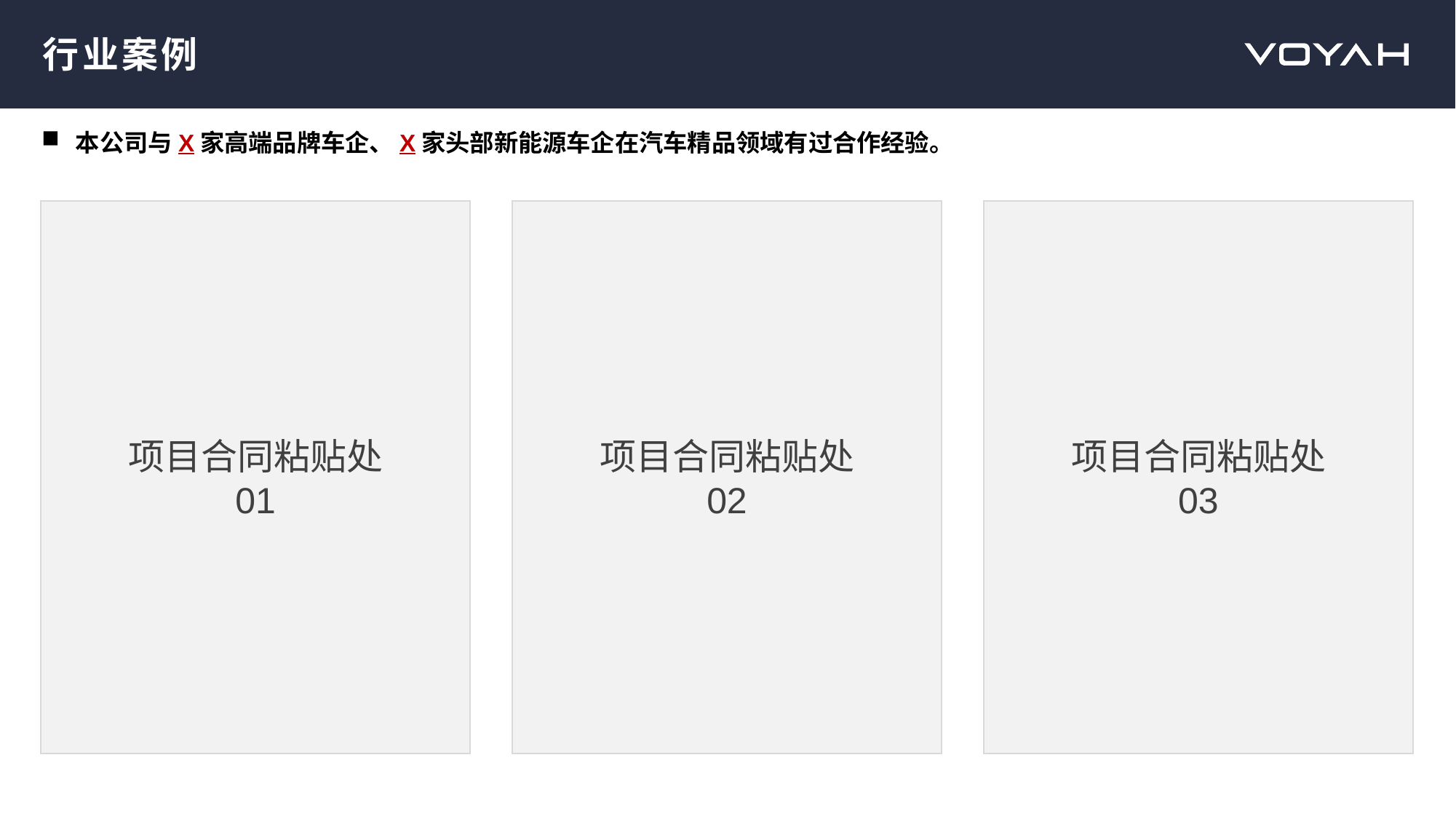

# 行业案例
本公司与X家高端品牌车企、X家头部新能源车企在汽车精品领域有过合作经验。
项目合同粘贴处
01
项目合同粘贴处
02
项目合同粘贴处
03